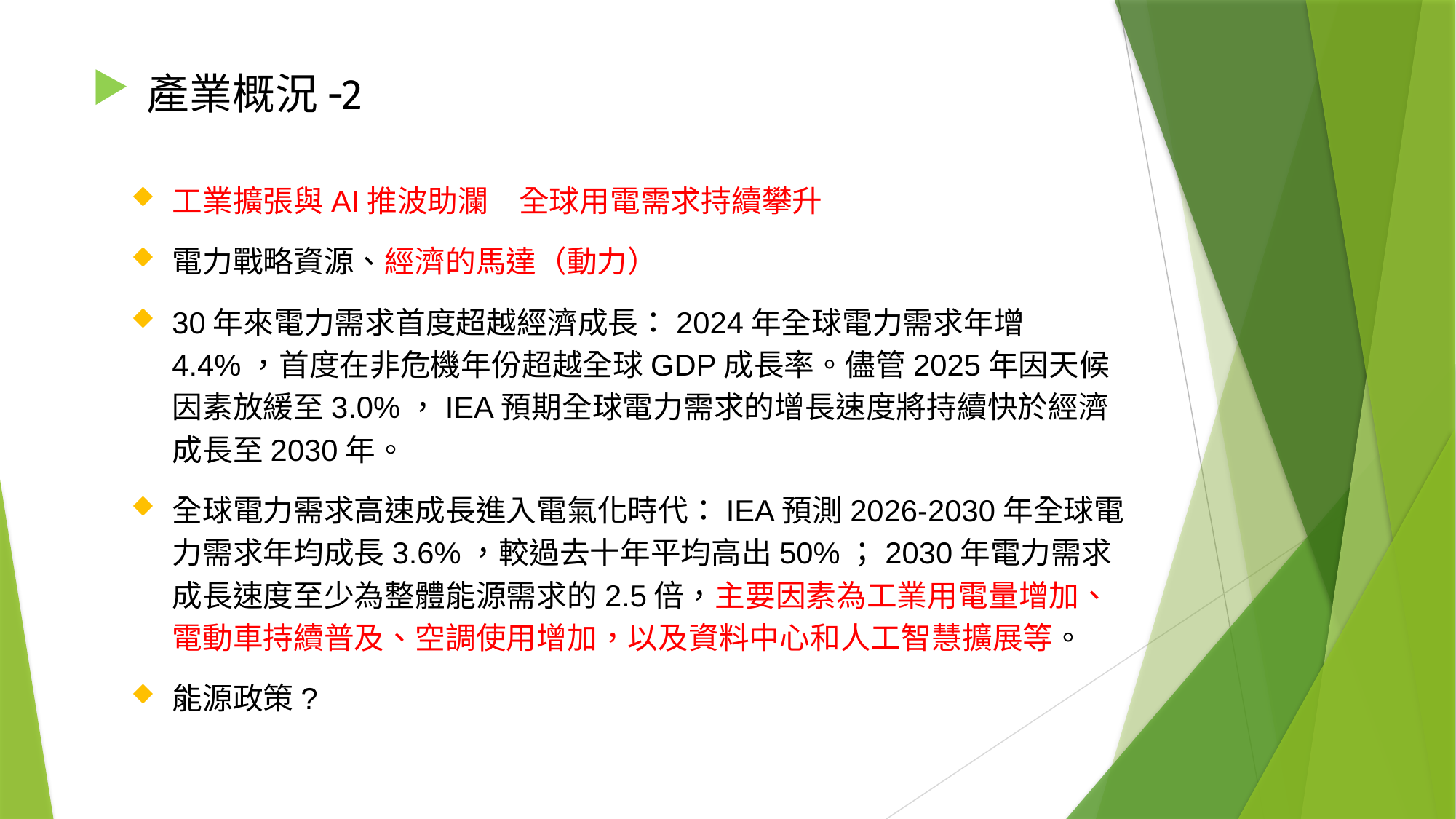

# 產業概況-2
工業擴張與AI推波助瀾　全球用電需求持續攀升
電力戰略資源、經濟的馬達（動力）
30年來電力需求首度超越經濟成長：2024年全球電力需求年增4.4%，首度在非危機年份超越全球GDP成長率。儘管2025年因天候因素放緩至3.0%，IEA預期全球電力需求的增長速度將持續快於經濟成長至2030年。
全球電力需求高速成長進入電氣化時代：IEA預測2026-2030年全球電力需求年均成長3.6%，較過去十年平均高出50%；2030年電力需求成長速度至少為整體能源需求的2.5倍，主要因素為工業用電量增加、電動車持續普及、空調使用增加，以及資料中心和人工智慧擴展等。
能源政策?